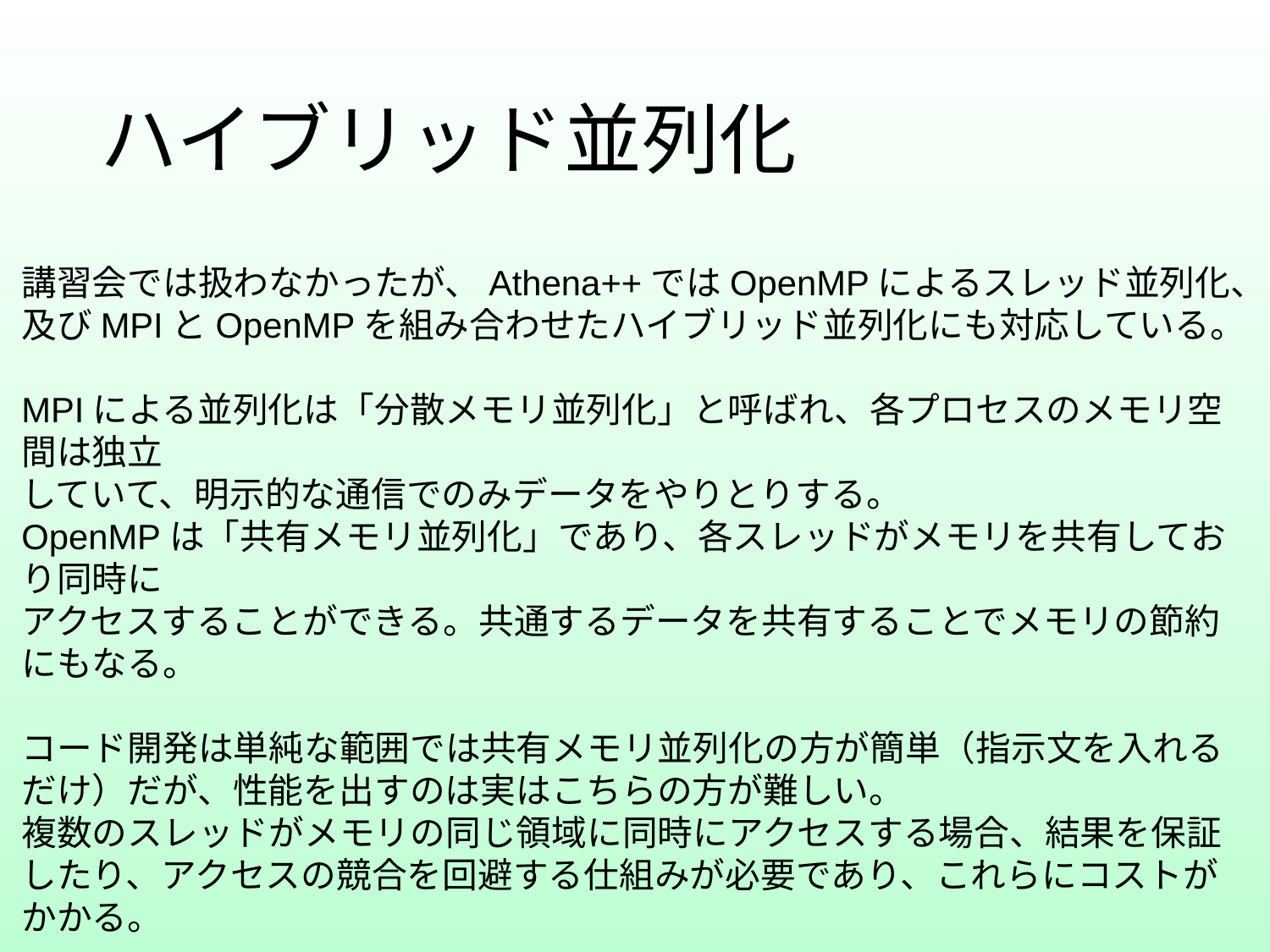

# ハイブリッド並列化
講習会では扱わなかったが、Athena++ではOpenMPによるスレッド並列化、
及びMPIとOpenMPを組み合わせたハイブリッド並列化にも対応している。

MPIによる並列化は「分散メモリ並列化」と呼ばれ、各プロセスのメモリ空間は独立
していて、明示的な通信でのみデータをやりとりする。
OpenMPは「共有メモリ並列化」であり、各スレッドがメモリを共有しており同時に
アクセスすることができる。共通するデータを共有することでメモリの節約にもなる。

コード開発は単純な範囲では共有メモリ並列化の方が簡単（指示文を入れるだけ）だが、性能を出すのは実はこちらの方が難しい。
複数のスレッドがメモリの同じ領域に同時にアクセスする場合、結果を保証したり、アクセスの競合を回避する仕組みが必要であり、これらにコストがかかる。

これについて話し始めると数時間必要なのでここでは省略して、ポイントだけ紹介。